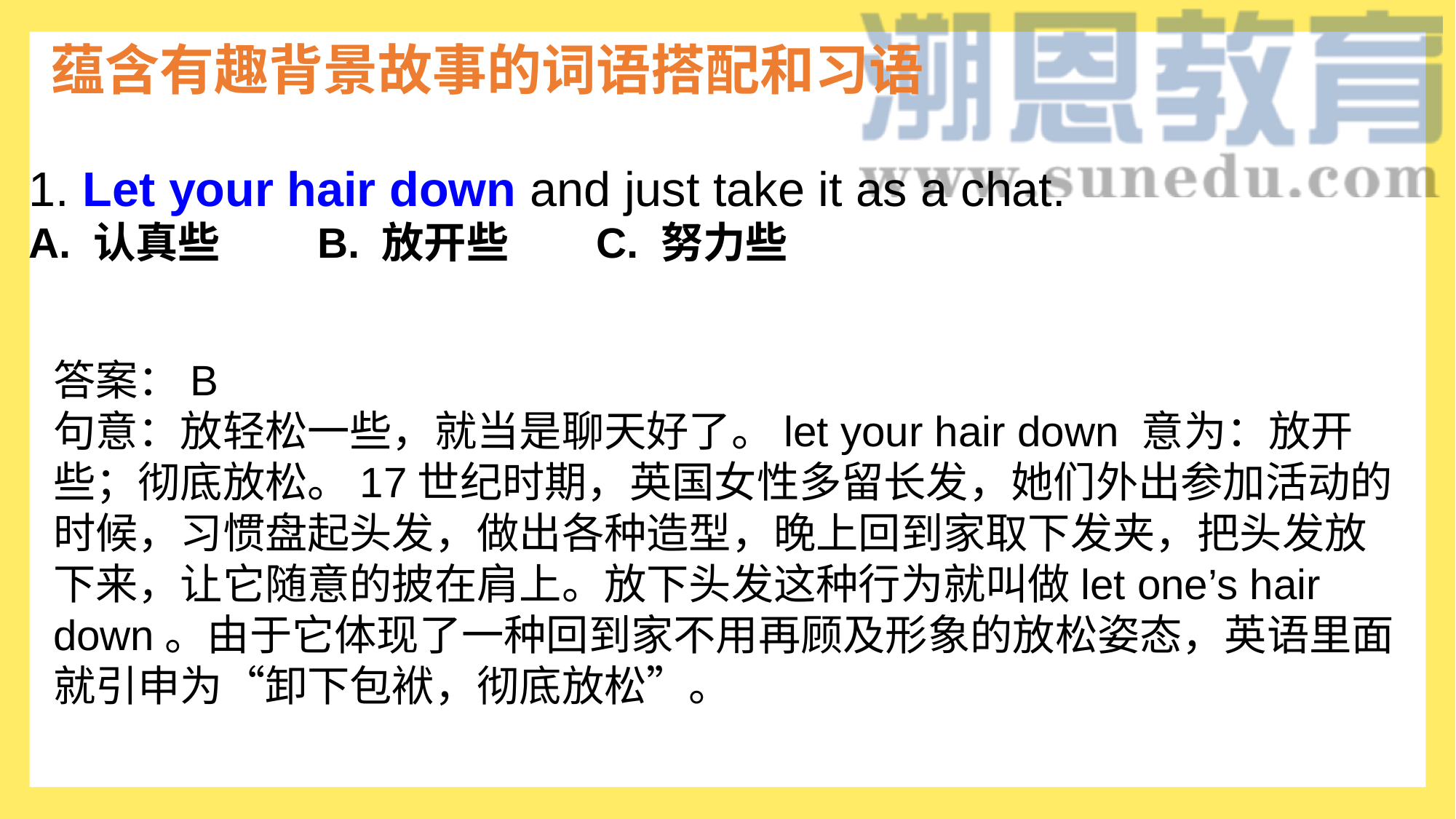

蕴含有趣背景故事的词语搭配和习语
1. Let your hair down and just take it as a chat.
A. 认真些         B. 放开些        C. 努力些

答案：B
句意：放轻松一些，就当是聊天好了。let your hair down 意为：放开些；彻底放松。17世纪时期，英国女性多留长发，她们外出参加活动的时候，习惯盘起头发，做出各种造型，晚上回到家取下发夹，把头发放下来，让它随意的披在肩上。放下头发这种行为就叫做let one’s hair down。由于它体现了一种回到家不用再顾及形象的放松姿态，英语里面就引申为“卸下包袱，彻底放松”。